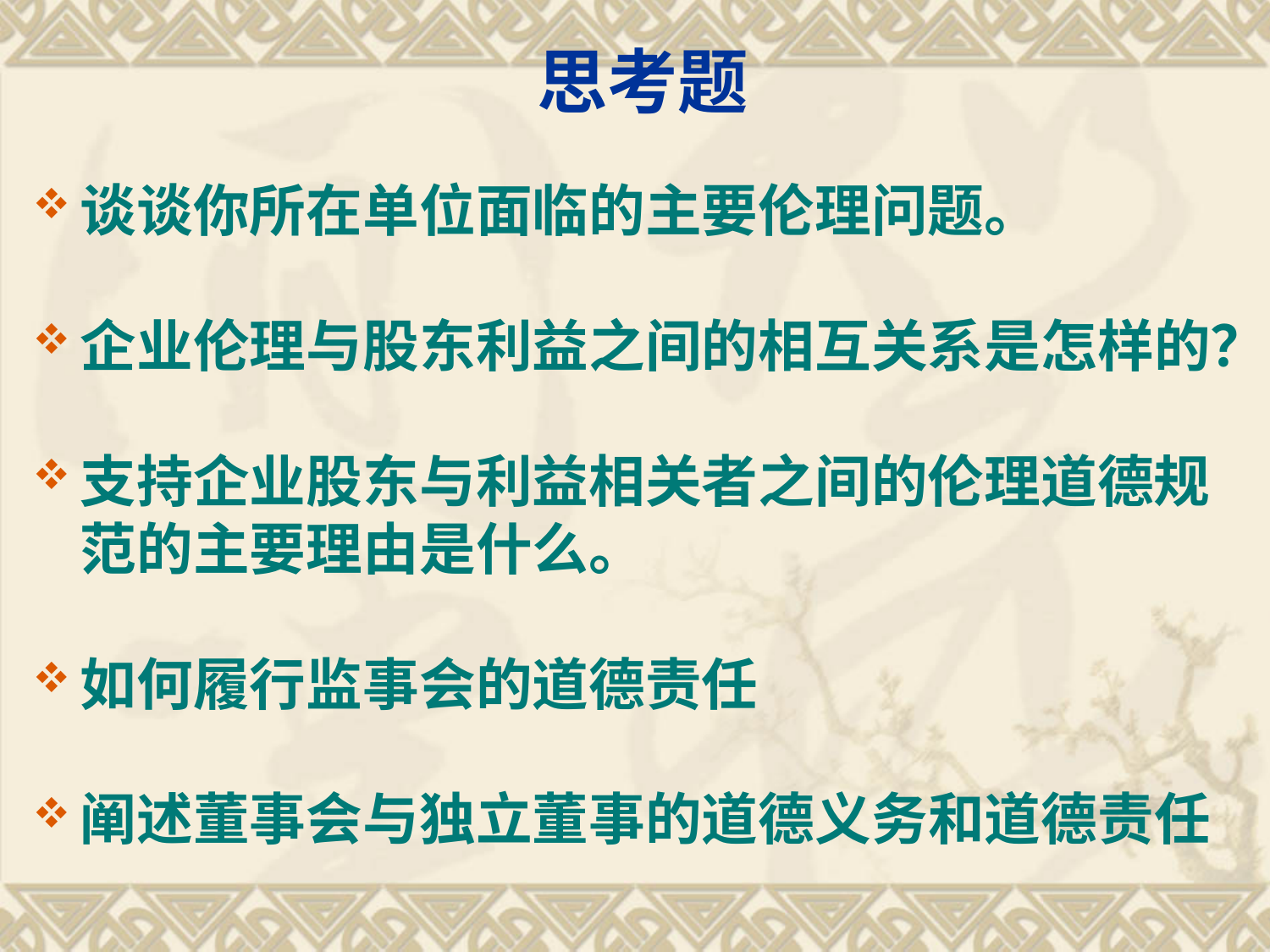

思考题
谈谈你所在单位面临的主要伦理问题。

企业伦理与股东利益之间的相互关系是怎样的？

支持企业股东与利益相关者之间的伦理道德规范的主要理由是什么。

如何履行监事会的道德责任

阐述董事会与独立董事的道德义务和道德责任